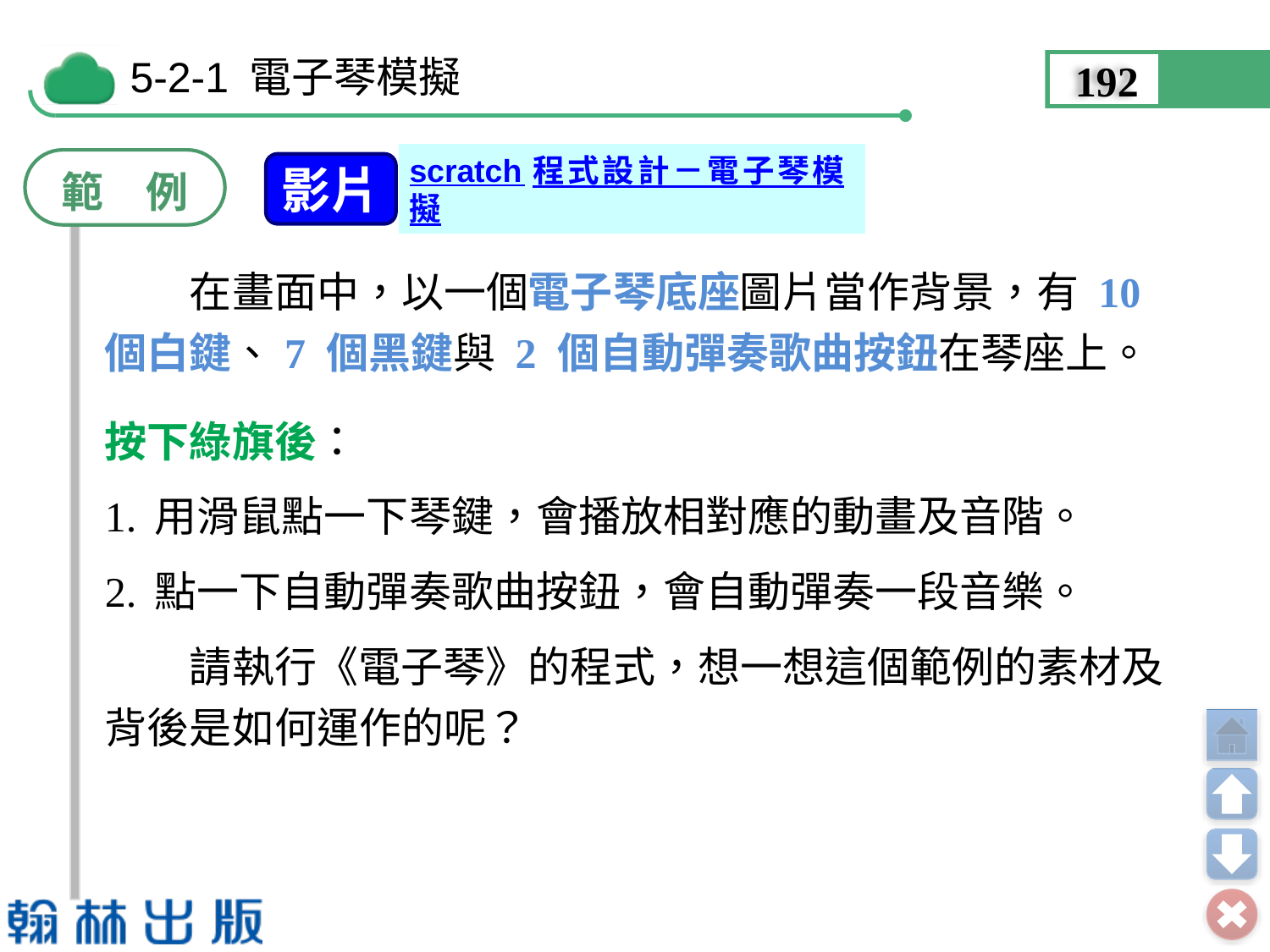

192
範　例

影片
scratch程式設計－電子琴模擬

　　在畫面中，以一個電子琴底座圖片當作背景，有 10 個白鍵、7 個黑鍵與 2 個自動彈奏歌曲按鈕在琴座上。
按下綠旗後：
1.	用滑鼠點一下琴鍵，會播放相對應的動畫及音階。
2.	點一下自動彈奏歌曲按鈕，會自動彈奏一段音樂。
　　請執行《電子琴》的程式，想一想這個範例的素材及背後是如何運作的呢？